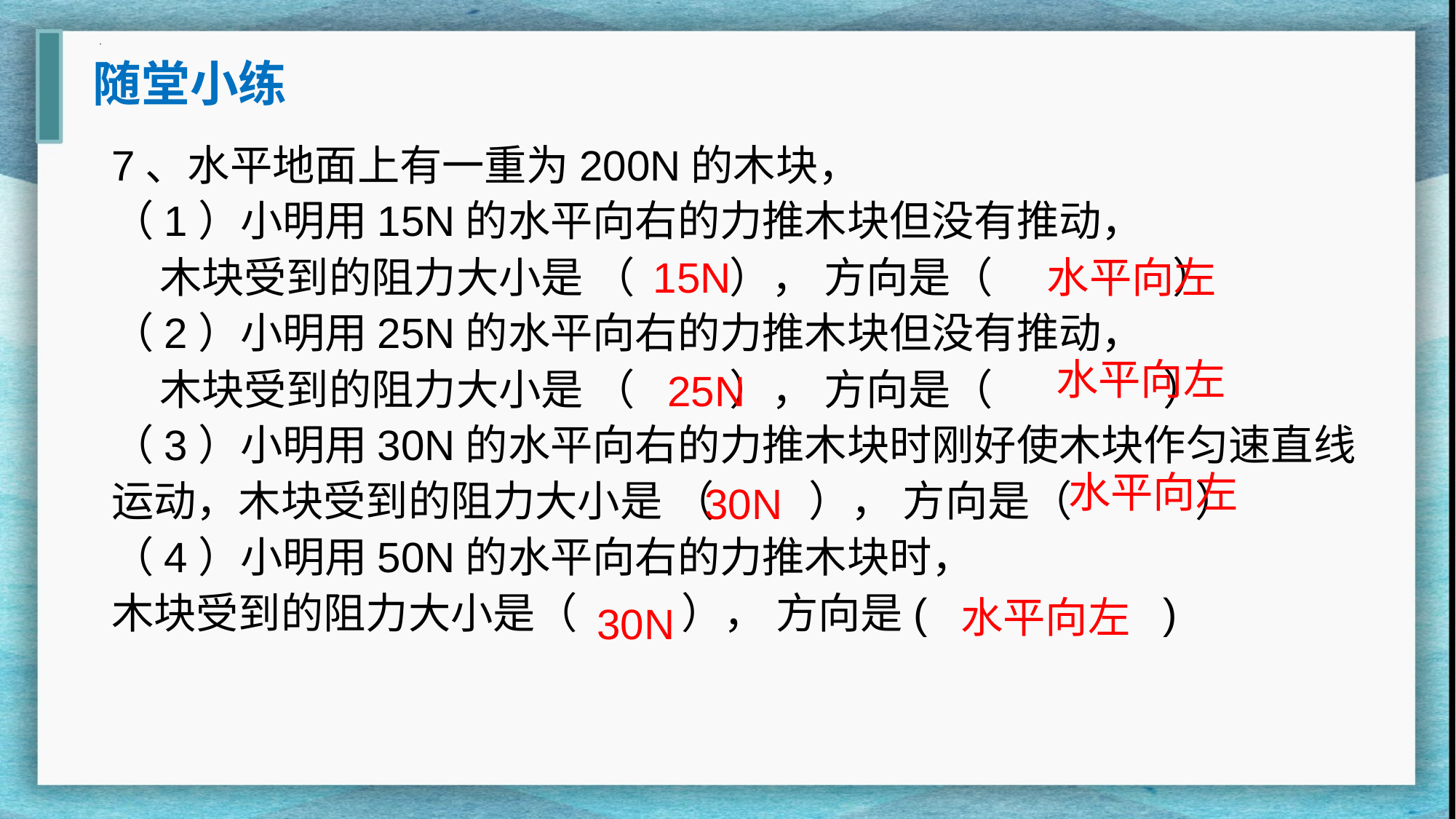

随堂小练
7、水平地面上有一重为200N的木块，
（1）小明用15N的水平向右的力推木块但没有推动，
    木块受到的阻力大小是 （          ）， 方向是（                   ）
（2）小明用25N的水平向右的力推木块但没有推动，
    木块受到的阻力大小是 （          ）， 方向是（                  ）
（3）小明用30N的水平向右的力推木块时刚好使木块作匀速直线运动，木块受到的阻力大小是 （          ）， 方向是（             ）
（4）小明用50N的水平向右的力推木块时，
木块受到的阻力大小是（           ）， 方向是(                    )

15N
水平向左
水平向左
25N
水平向左
30N
水平向左
30N